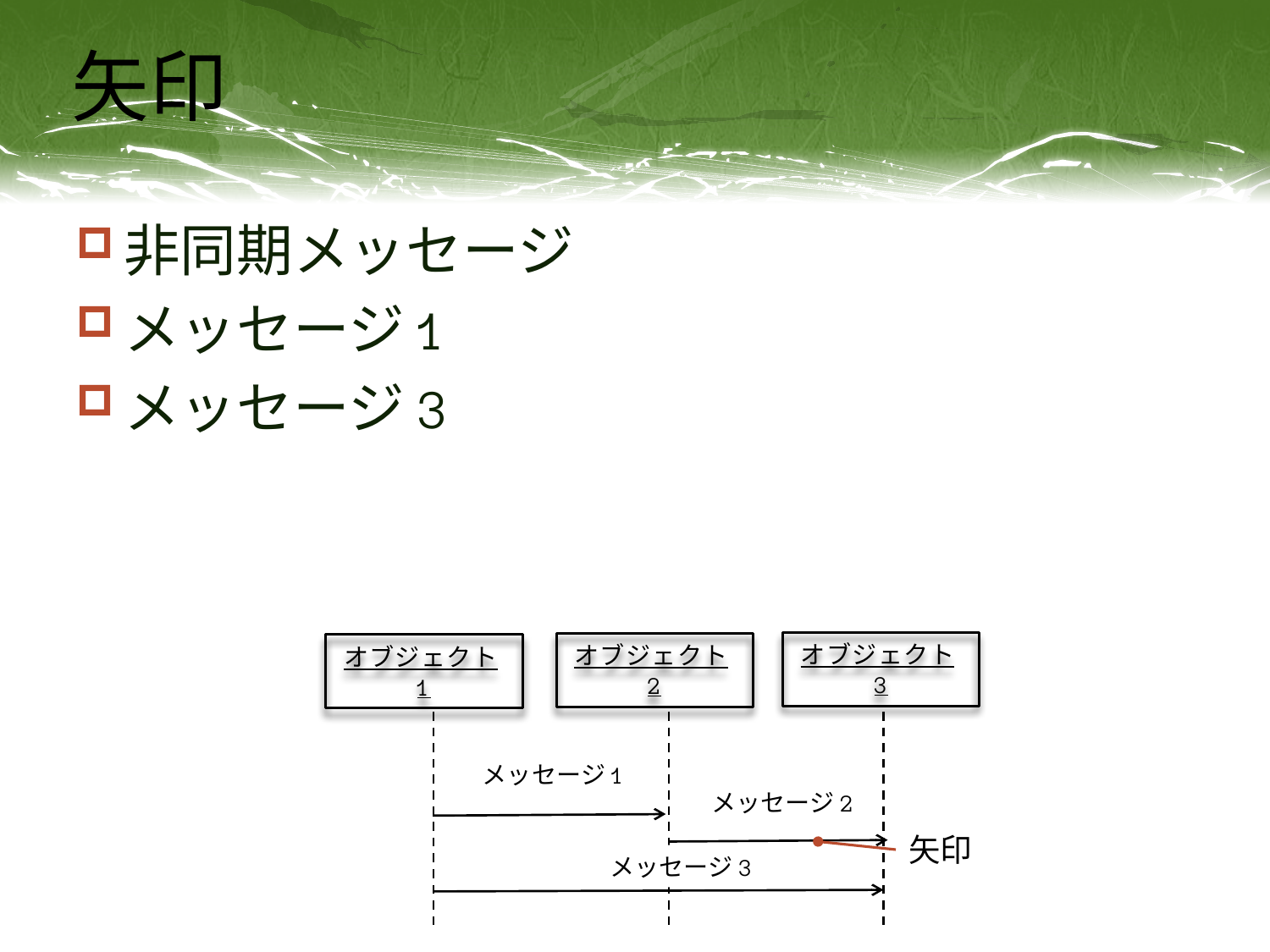

# 矢印
非同期メッセージ
メッセージ1
メッセージ3
オブジェクト3
オブジェクト2
オブジェクト1
　メッセージ1
　メッセージ2
矢印
　メッセージ3